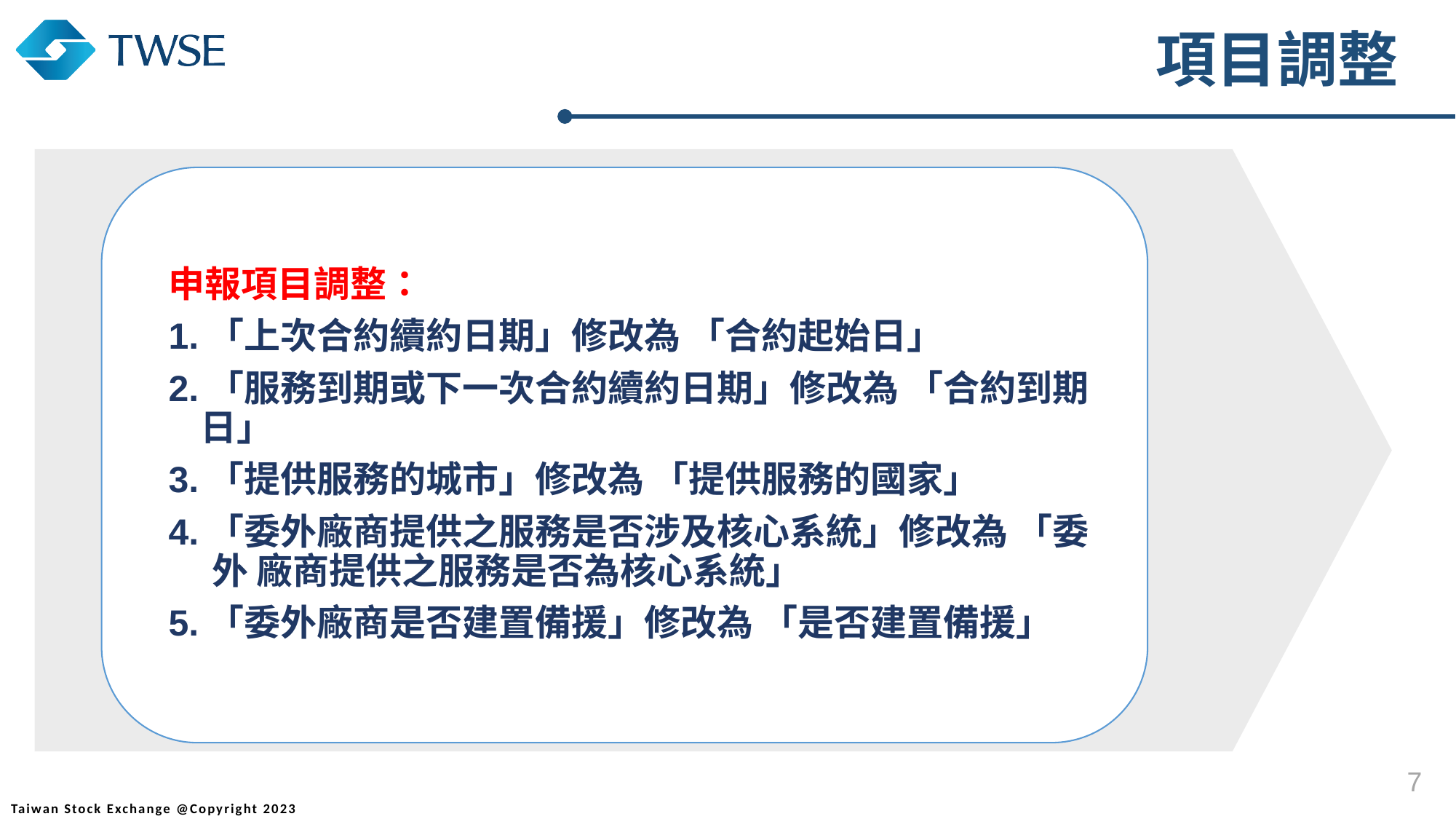

項目調整

申報項目調整：
1.「上次合約續約日期」修改為 「合約起始日」
2.「服務到期或下一次合約續約日期」修改為 「合約到期日」
3.「提供服務的城市」修改為 「提供服務的國家」
4.「委外廠商提供之服務是否涉及核心系統」修改為 「委外 廠商提供之服務是否為核心系統」
5.「委外廠商是否建置備援」修改為 「是否建置備援」
7